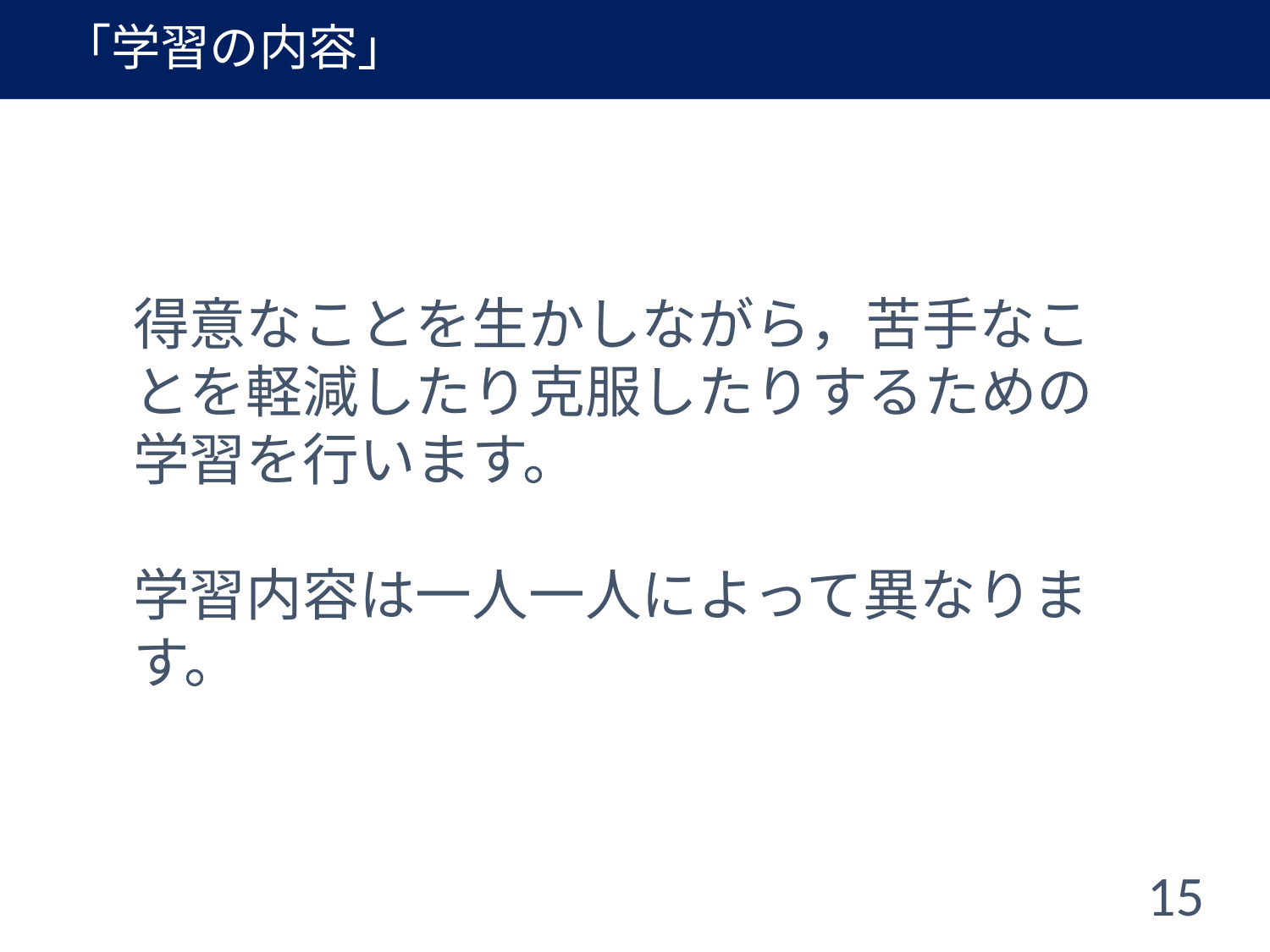

「学習の内容」
得意なことを生かしながら，苦手なことを軽減したり克服したりするための学習を行います。

学習内容は一人一人によって異なります。
15